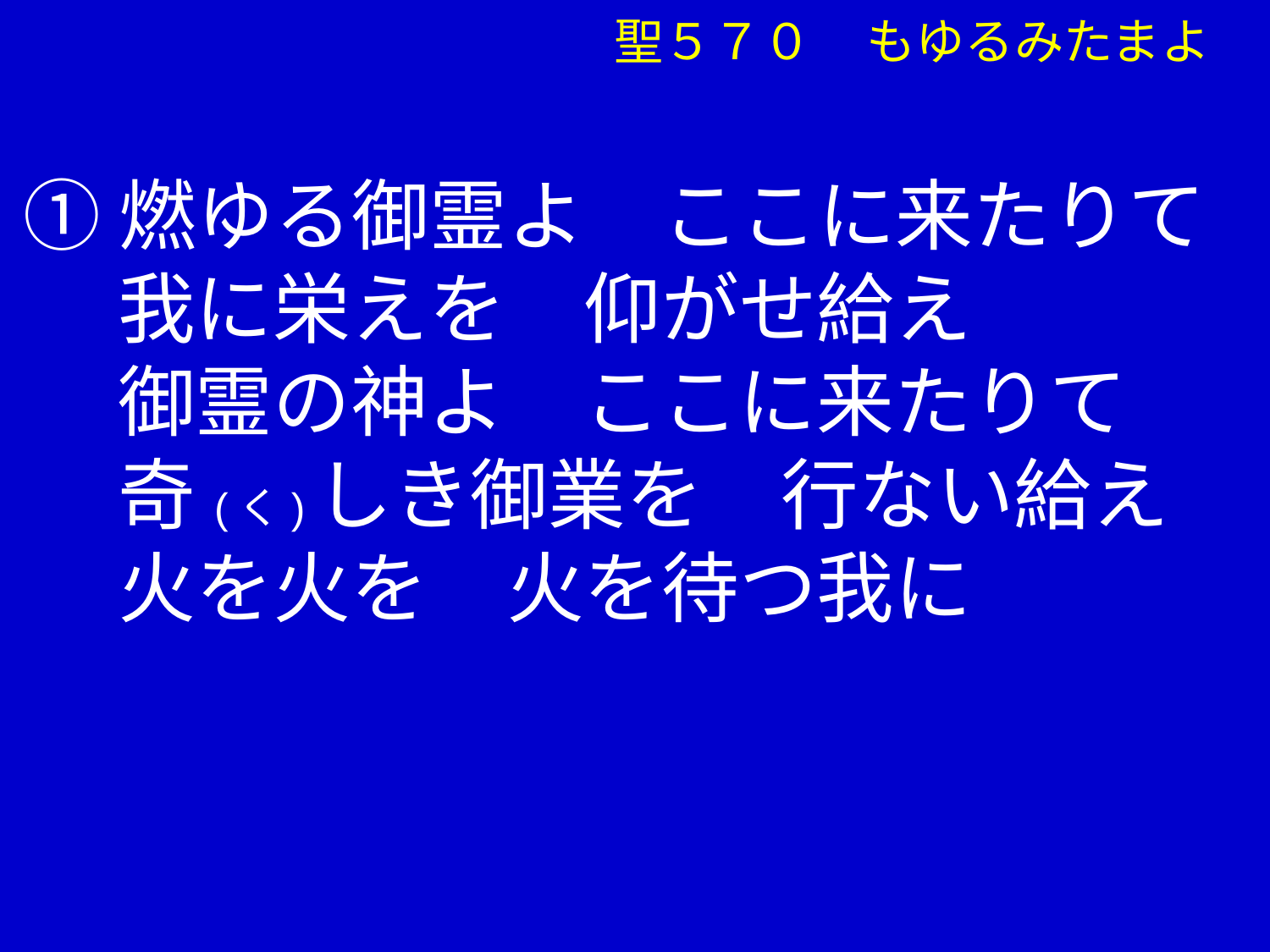

聖５７０     もゆるみたまよ
①燃ゆる御霊よ　ここに来たりて
　 我に栄えを　仰がせ給え
　 御霊の神よ　ここに来たりて
　 奇(く)しき御業を　行ない給え
　 火を火を　火を待つ我に